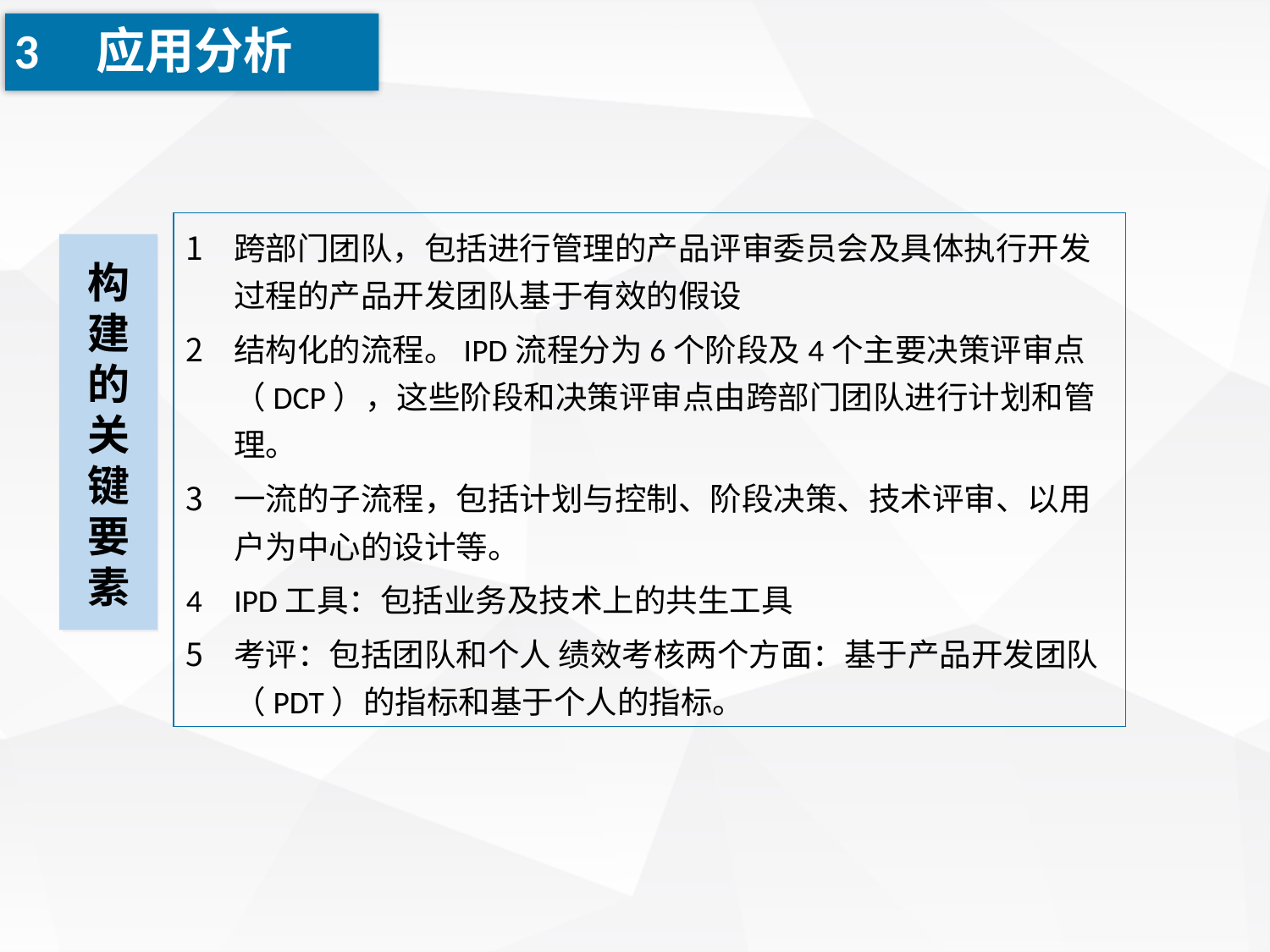

(1) (2)  (3)  (4)  (5)
3    应用分析

跨部门团队，包括进行管理的产品评审委员会及具体执行开发过程的产品开发团队基于有效的假设
结构化的流程。IPD流程分为6个阶段及4个主要决策评审点（DCP），这些阶段和决策评审点由跨部门团队进行计划和管理。
一流的子流程，包括计划与控制、阶段决策、技术评审、以用户为中心的设计等。
IPD工具：包括业务及技术上的共生工具
考评：包括团队和个人 绩效考核两个方面：基于产品开发团队（PDT）的指标和基于个人的指标。

构建的关键要素